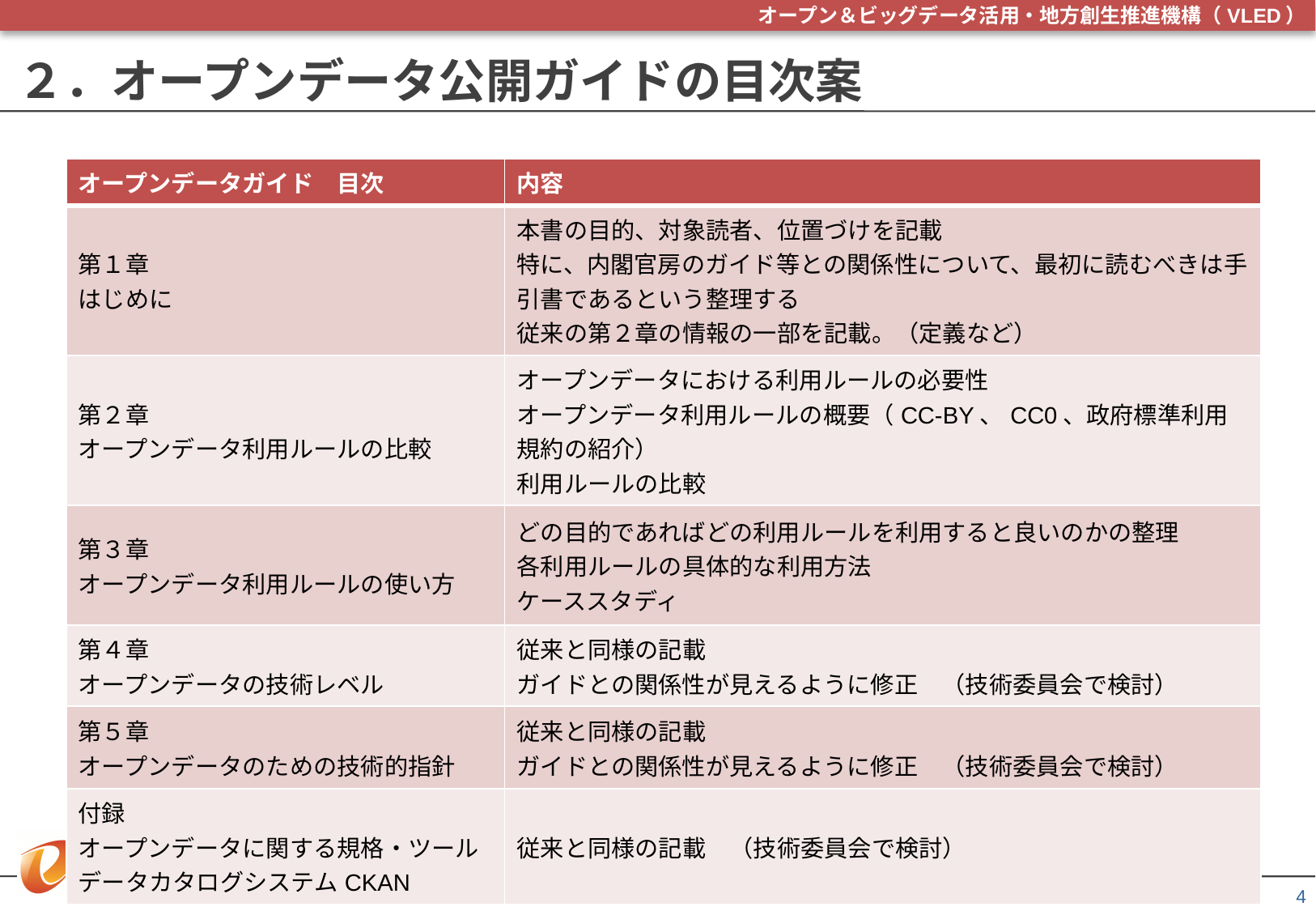

# ２．オープンデータ公開ガイドの目次案
| オープンデータガイド　目次 | 内容 |
| --- | --- |
| 第１章　 はじめに | 本書の目的、対象読者、位置づけを記載 特に、内閣官房のガイド等との関係性について、最初に読むべきは手引書であるという整理する 従来の第２章の情報の一部を記載。（定義など） |
| 第２章　 オープンデータ利用ルールの比較 | オープンデータにおける利用ルールの必要性 オープンデータ利用ルールの概要（CC-BY、CC0、政府標準利用規約の紹介） 利用ルールの比較 |
| 第３章　 オープンデータ利用ルールの使い方 | どの目的であればどの利用ルールを利用すると良いのかの整理 各利用ルールの具体的な利用方法 ケーススタディ |
| 第４章 オープンデータの技術レベル | 従来と同様の記載 ガイドとの関係性が見えるように修正　（技術委員会で検討） |
| 第５章 オープンデータのための技術的指針 | 従来と同様の記載 ガイドとの関係性が見えるように修正　（技術委員会で検討） |
| 付録 オープンデータに関する規格・ツール データカタログシステムCKAN | 従来と同様の記載　（技術委員会で検討） |
4